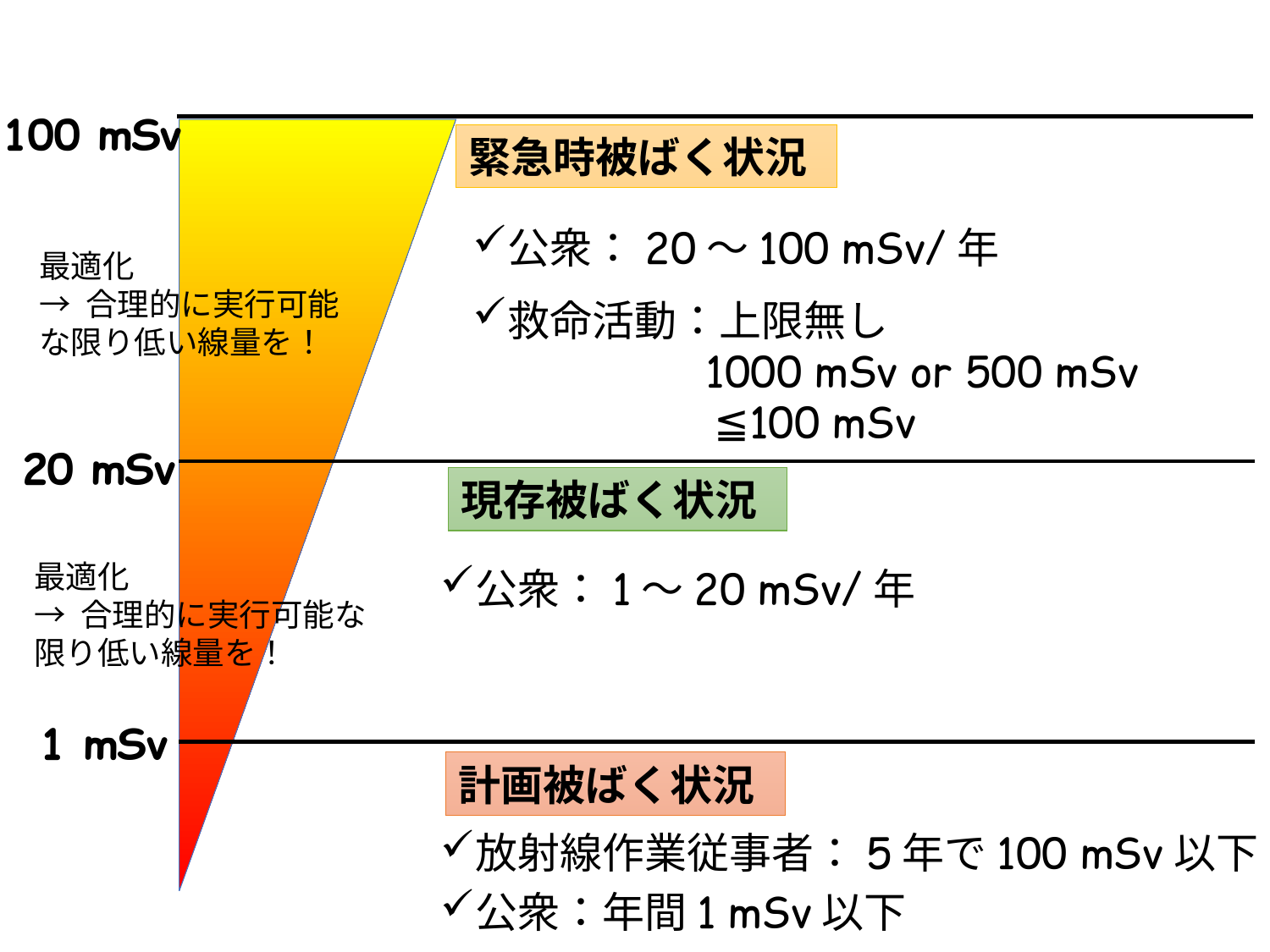

100 mSv
公衆：20～100 mSv/年
救命活動：上限無し
        　　　 1000 mSv or 500 mSv
                   ≦100 mSv
20 mSv

緊急時被ばく状況
最適化
→ 合理的に実行可能な限り低い線量を！
現存被ばく状況
最適化
→ 合理的に実行可能な限り低い線量を！
公衆：1～20 mSv/年
 1 mSv
計画被ばく状況
放射線作業従事者：5年で100 mSv以下
公衆：年間1 mSv以下